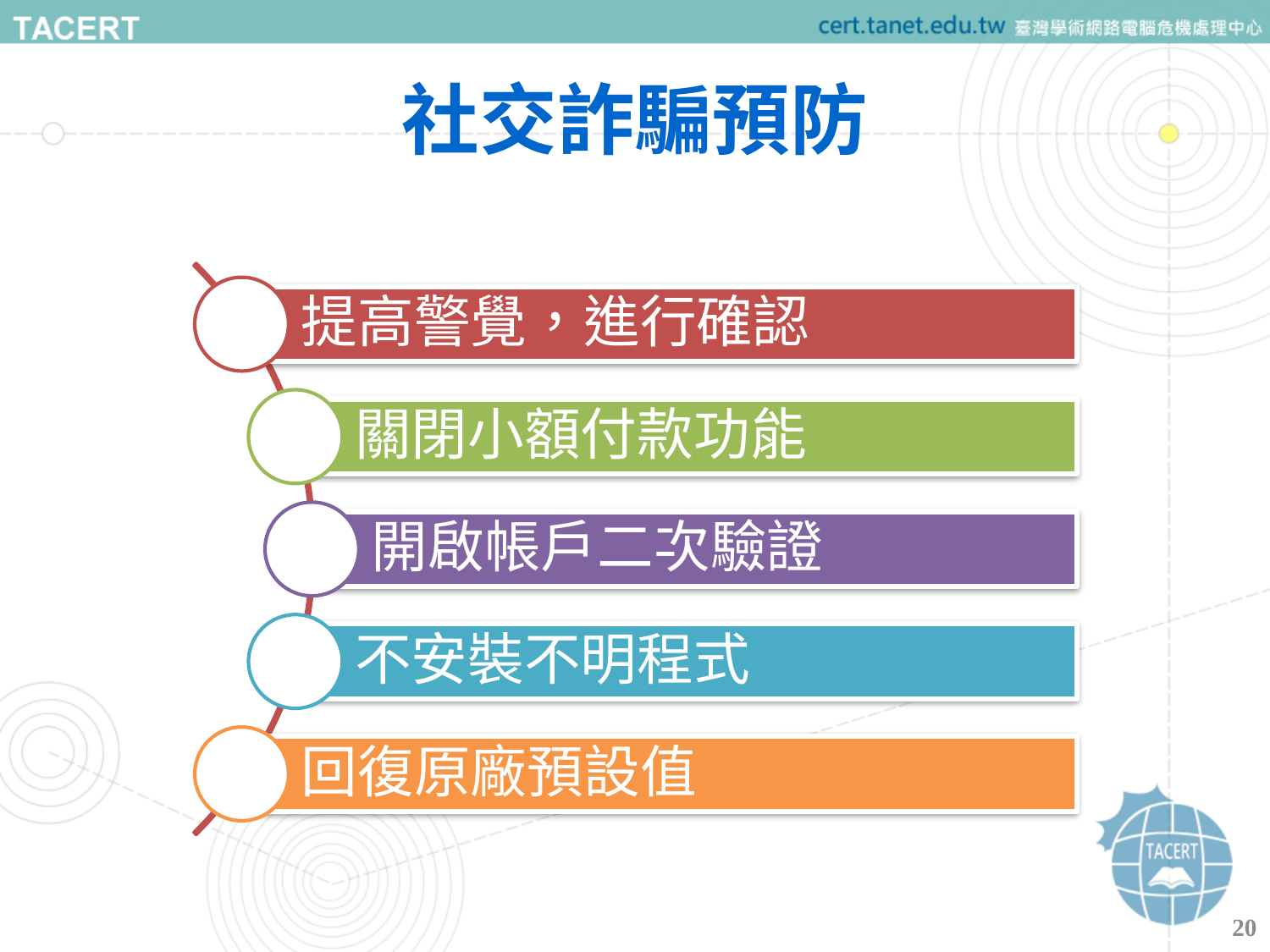

# 社交詐騙預防
提高警覺，進行確認
關閉小額付款功能
開啟帳戶二次驗證
不安裝不明程式
回復原廠預設值
20